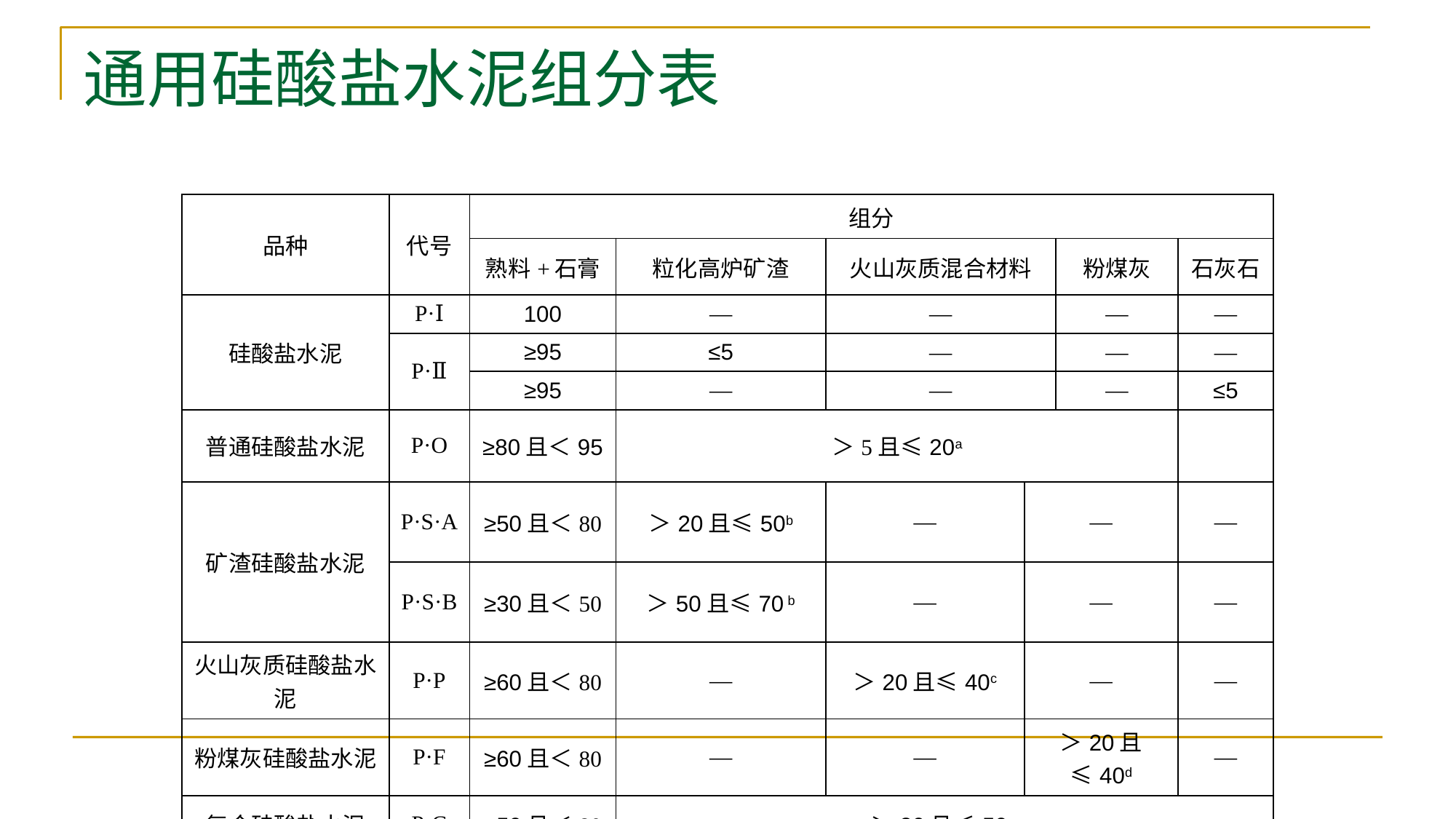

# 通用硅酸盐水泥组分表
| 品种 | 代号 | 组分 |  |  |  |  |  |
| --- | --- | --- | --- | --- | --- | --- | --- |
|  |  | 熟料+石膏 | 粒化高炉矿渣 | 火山灰质混合材料 |  | 粉煤灰 | 石灰石 |
| 硅酸盐水泥 | P·Ⅰ | 100 | — | — |  | — | — |
|  | P·Ⅱ | ≥95 | ≤5 | — |  | — | — |
|  |  | ≥95 | — | — |  | — | ≤5 |
| 普通硅酸盐水泥 | P·O | ≥80且＜95 | ＞5且≤20a |  |  |  |  |
| 矿渣硅酸盐水泥 | P·S·A | ≥50且＜80 | ＞20且≤50b | — | — |  | — |
|  | P·S·B | ≥30且＜50 | ＞50且≤70 b | — | — |  | — |
| 火山灰质硅酸盐水泥 | P·P | ≥60且＜80 | — | ＞20且≤40c | — |  | — |
| 粉煤灰硅酸盐水泥 | P·F | ≥60且＜80 | — | — | ＞20且≤40d |  | — |
| 复合硅酸盐水泥 | P·C | ≥50且＜80 | ＞20且≤50 e |  |  |  |  |